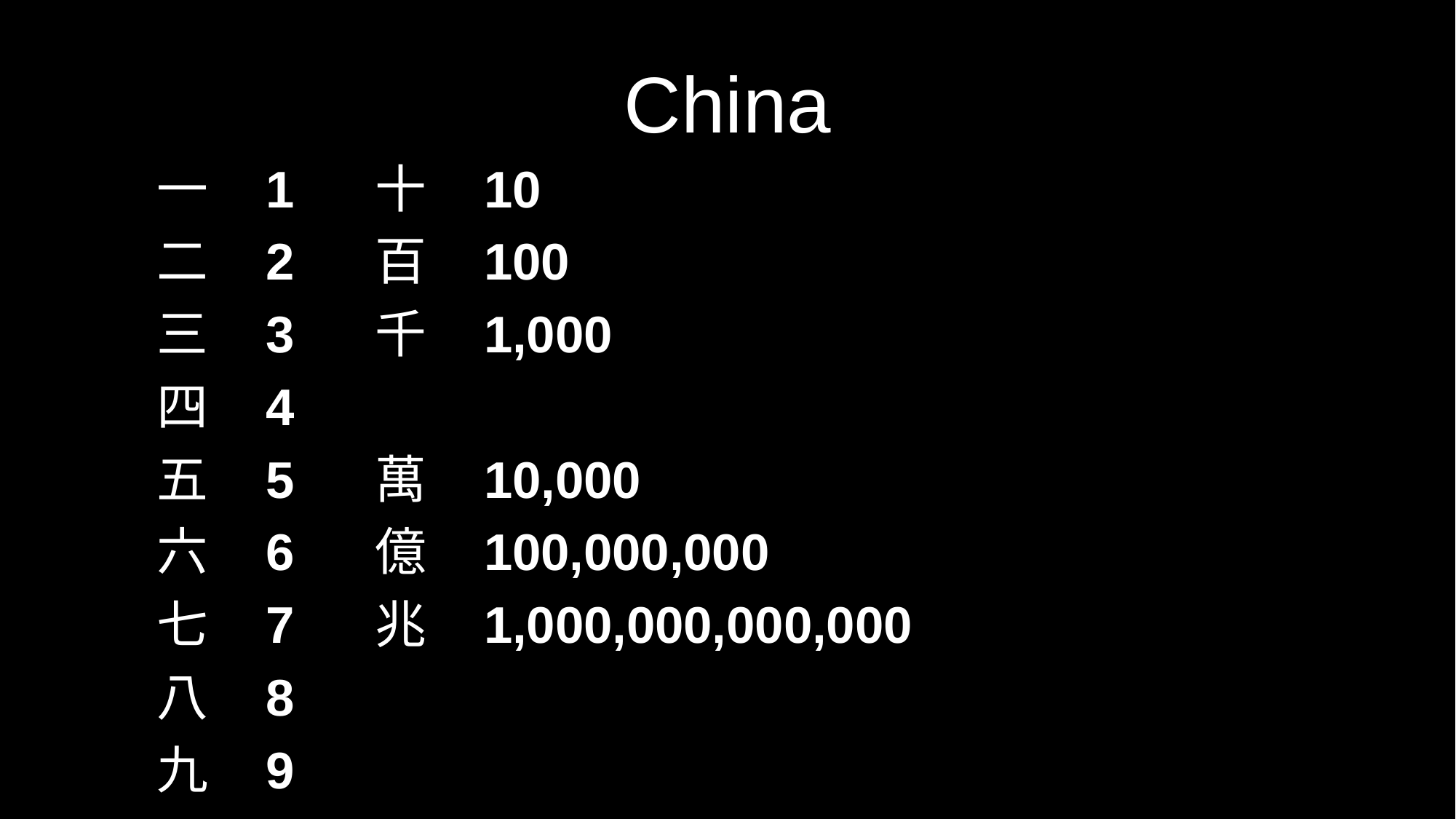

# China
一	1	十	10
二	2	百	100
三	3	千	1,000
四	4
五	5	萬	10,000
六	6	億	100,000,000
七	7	兆	1,000,000,000,000
八	8
九	9